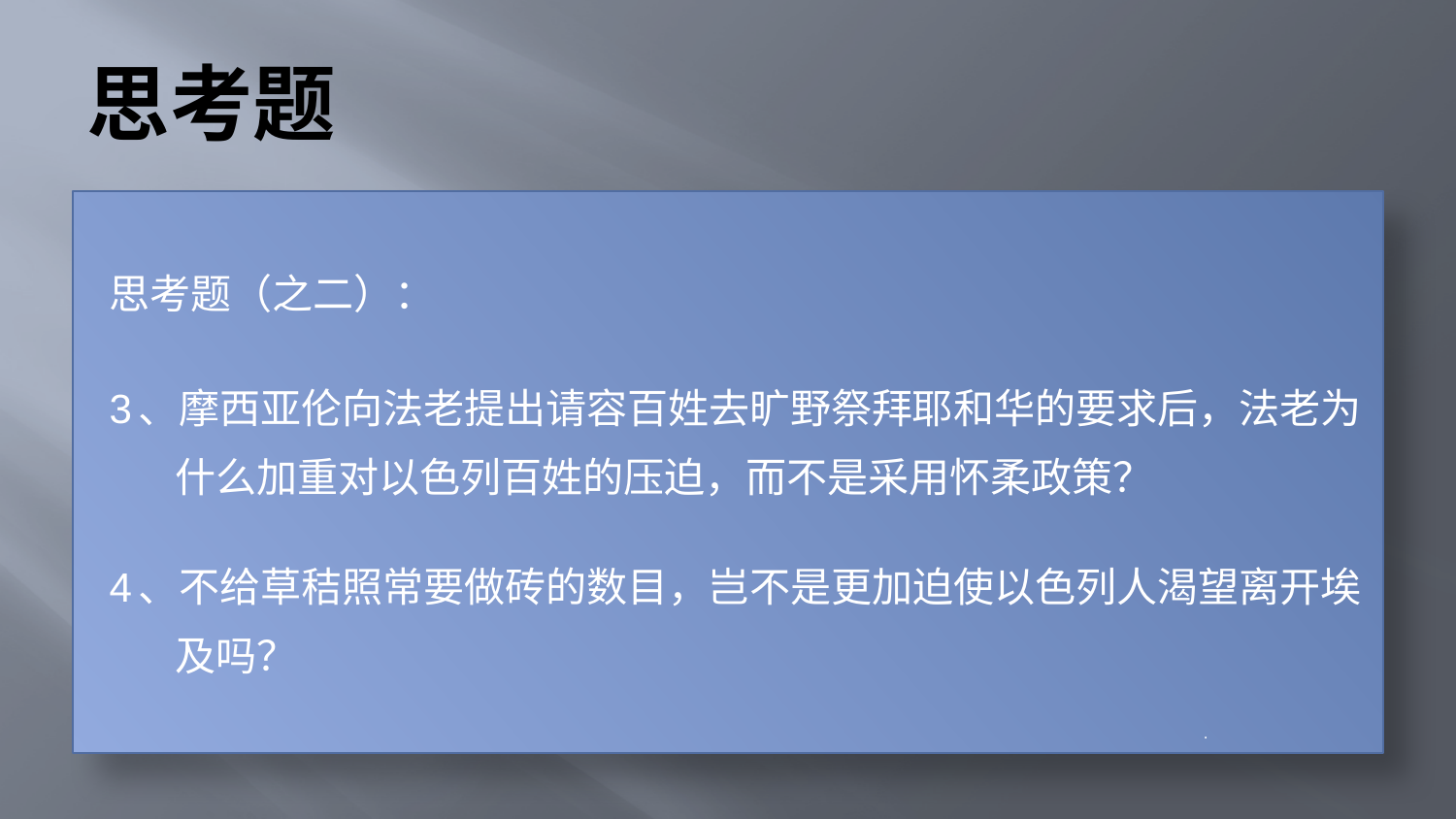

# 思考题

思考题（之二）：

3、摩西亚伦向法老提出请容百姓去旷野祭拜耶和华的要求后，法老为什么加重对以色列百姓的压迫，而不是采用怀柔政策？

4、不给草秸照常要做砖的数目，岂不是更加迫使以色列人渴望离开埃及吗？
                                                                                                              .